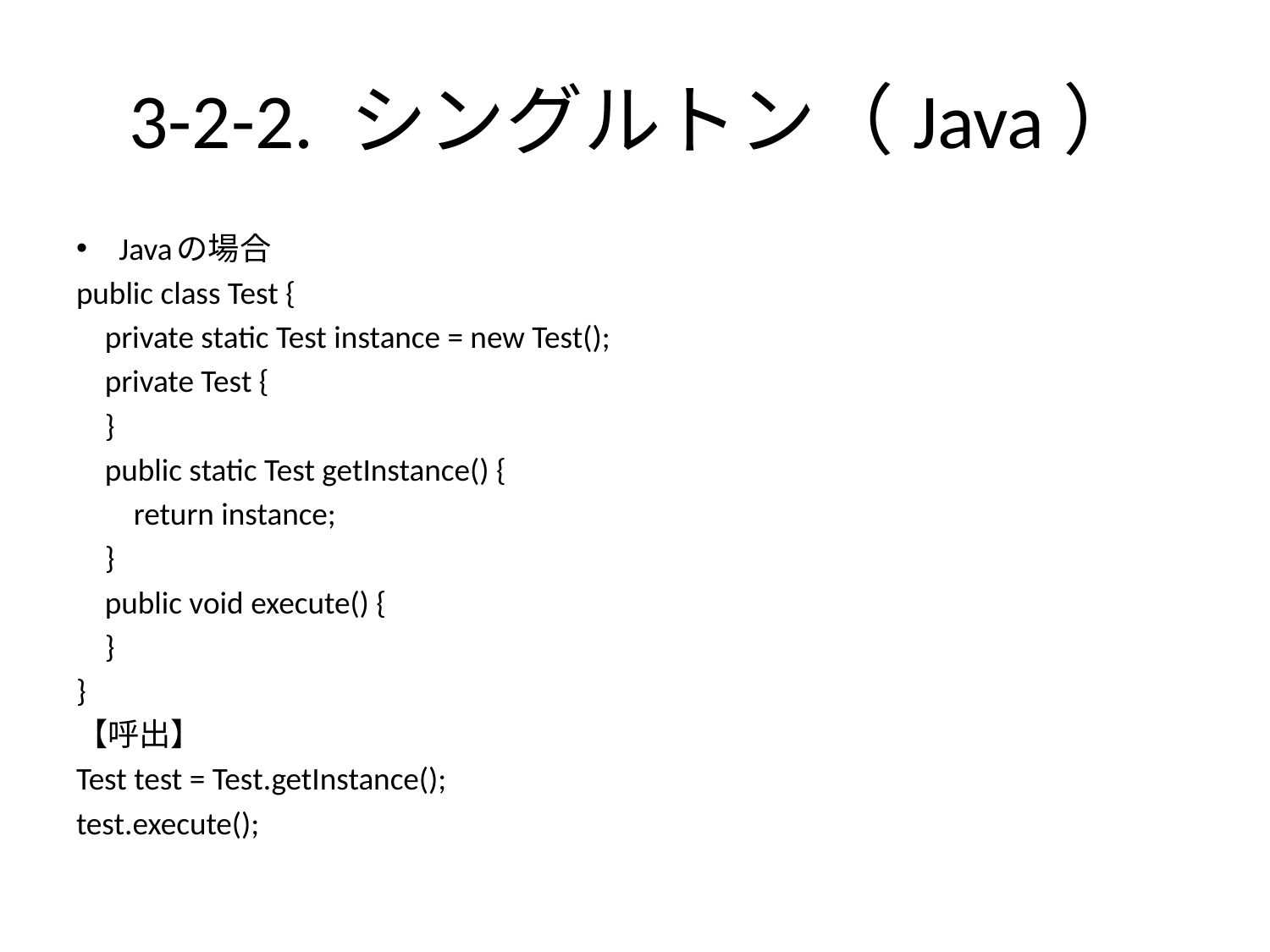

# 3-2-2. シングルトン（Java）
Javaの場合
public class Test {
    private static Test instance = new Test();
    private Test {
    }
    public static Test getInstance() {
        return instance;
    }
    public void execute() {
    }
}
【呼出】
Test test = Test.getInstance();
test.execute();